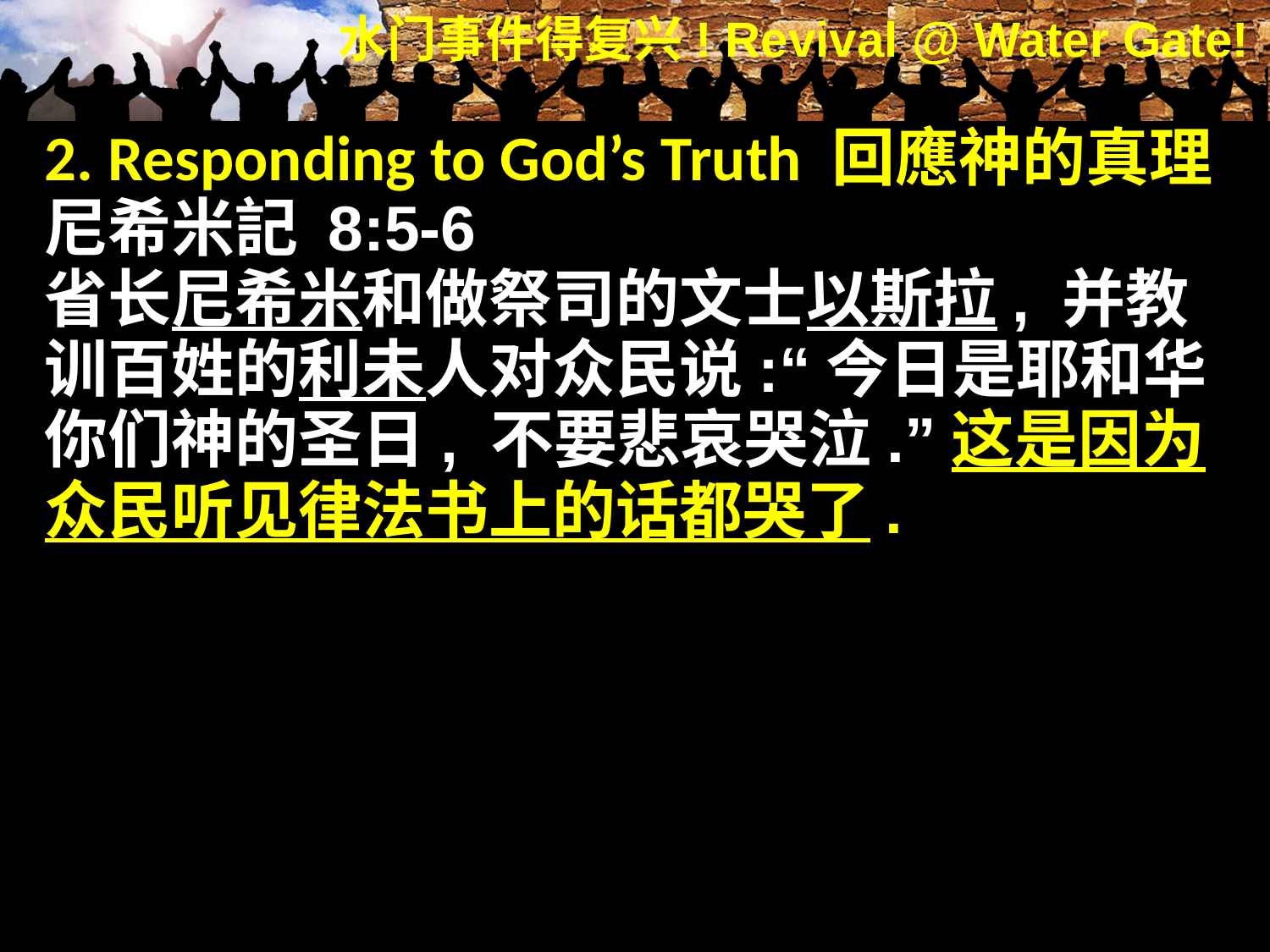

2. Responding to God’s Truth 回應神的真理
尼希米記 8:5-6
省长尼希米和做祭司的文士以斯拉, 并教训百姓的利未人对众民说:“今日是耶和华你们神的圣日, 不要悲哀哭泣.”这是因为众民听见律法书上的话都哭了.